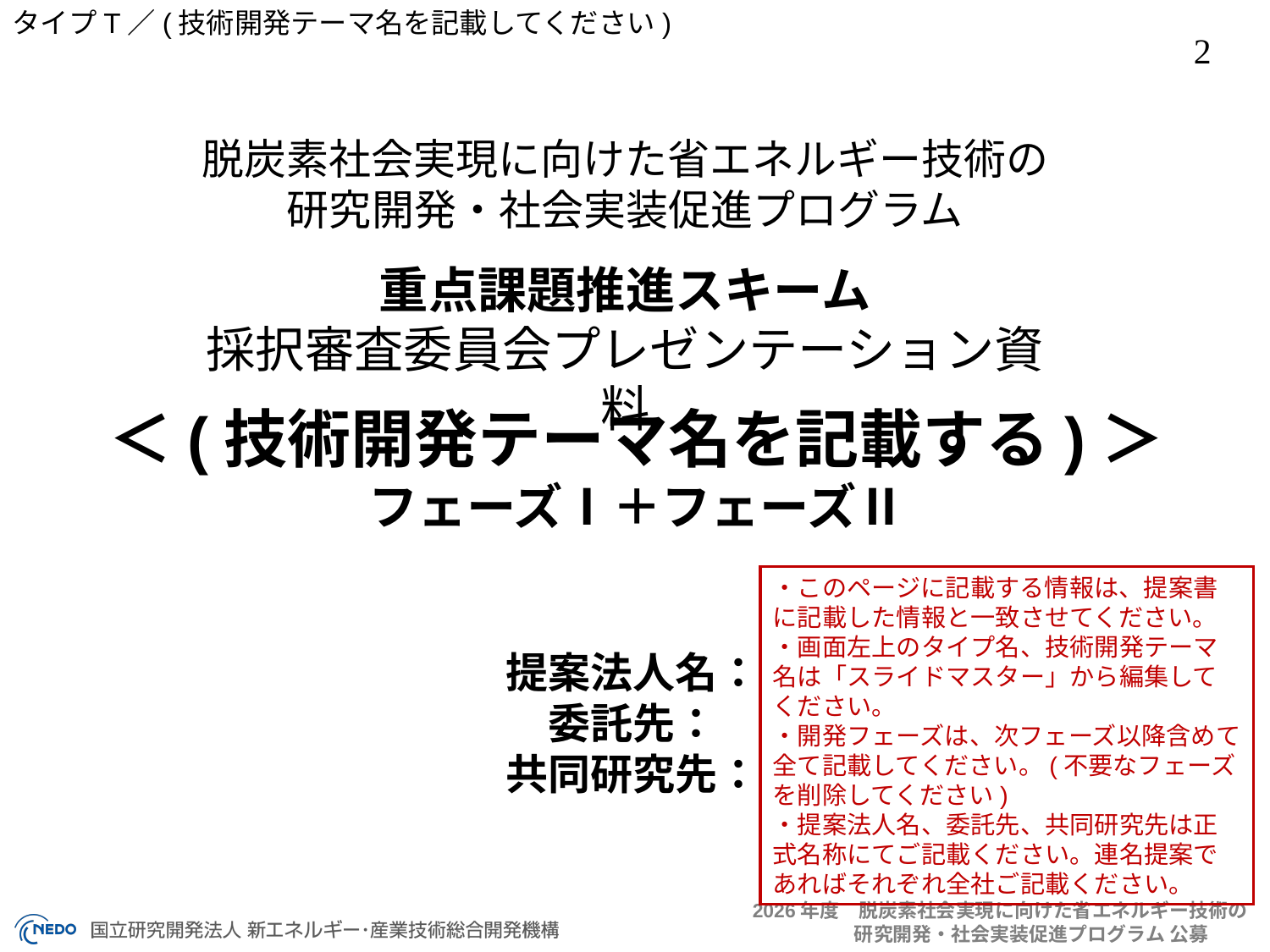

脱炭素社会実現に向けた省エネルギー技術の研究開発・社会実装促進プログラム
重点課題推進スキーム
採択審査委員会プレゼンテーション資料
＜(技術開発テーマ名を記載する)＞
フェーズⅠ＋フェーズⅡ
・このページに記載する情報は、提案書に記載した情報と一致させてください。
・画面左上のタイプ名、技術開発テーマ名は「スライドマスター」から編集してください。
・開発フェーズは、次フェーズ以降含めて全て記載してください。(不要なフェーズを削除してください)
・提案法人名、委託先、共同研究先は正式名称にてご記載ください。連名提案であればそれぞれ全社ご記載ください。
提案法人名：
委託先：
共同研究先：